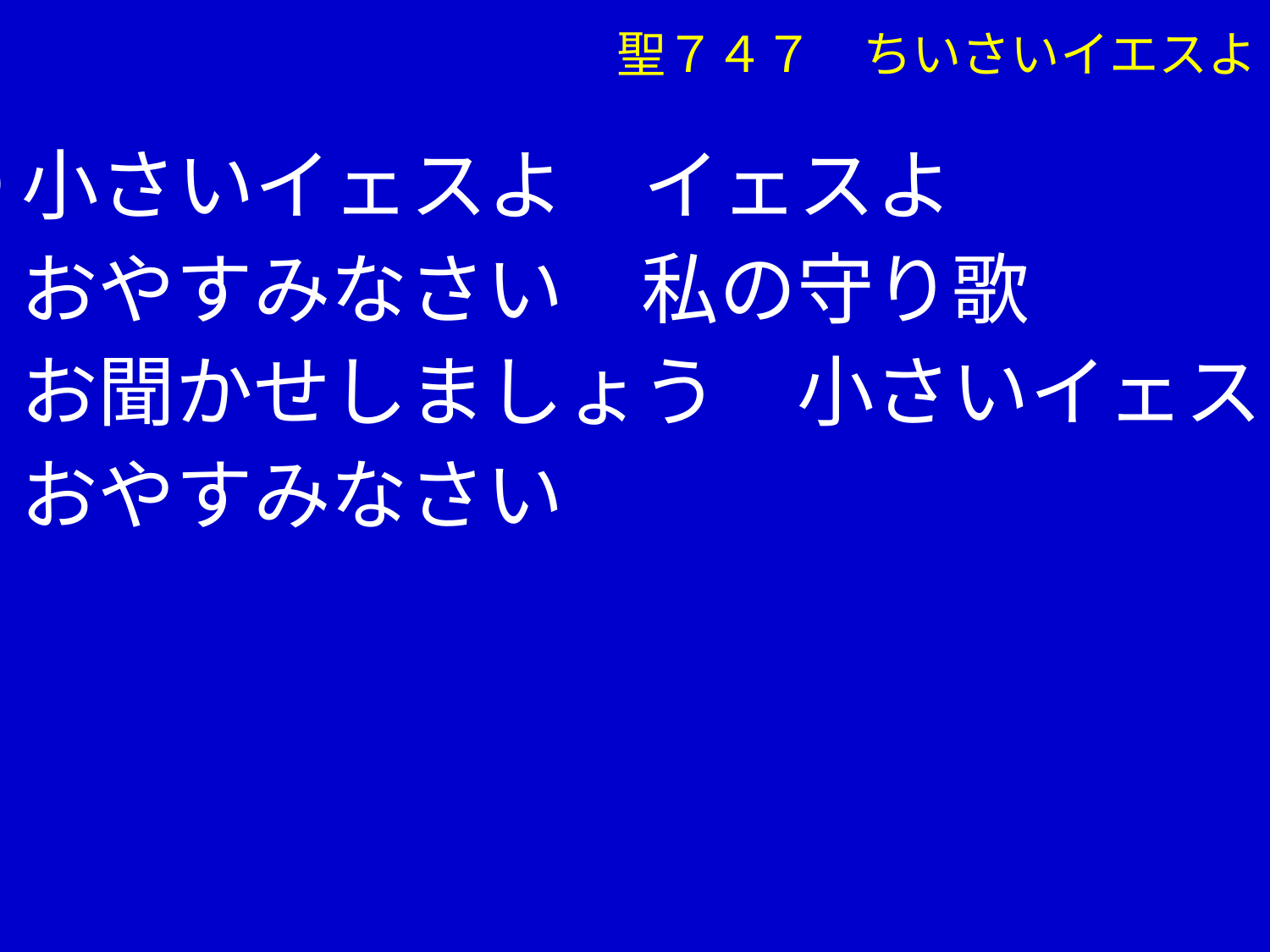

聖７４７　ちいさいイエスよ
②小さいイェスよ　イェスよ
　 おやすみなさい　私の守り歌
　 お聞かせしましょう　小さいイェスよ
　 おやすみなさい